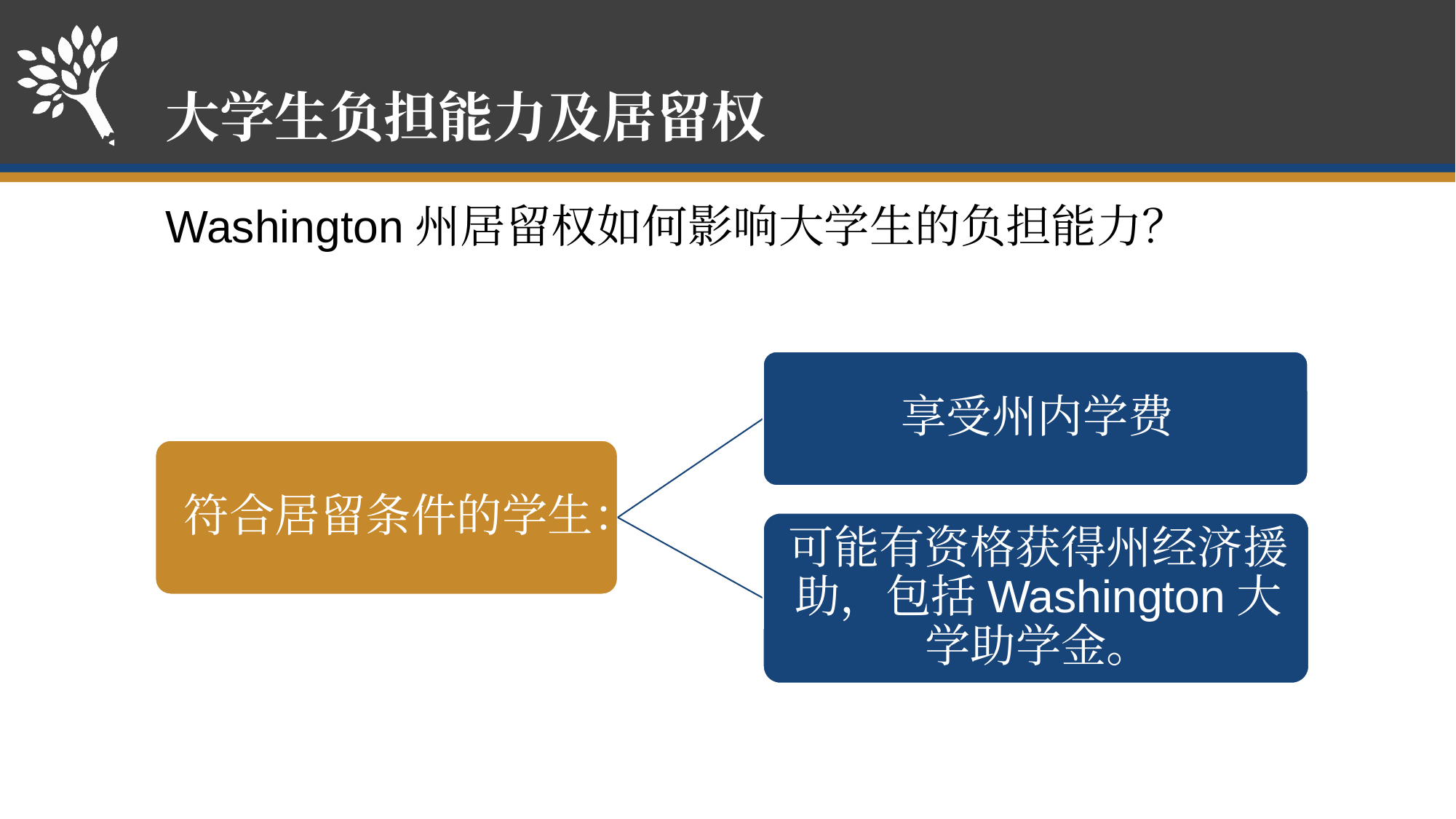

# 大学生负担能力及居留权
Washington州居留权如何影响大学生的负担能力？
符合居留条件的学生：

享受州内学费

可能有资格获得州经济援助，包括Washington大学助学金。